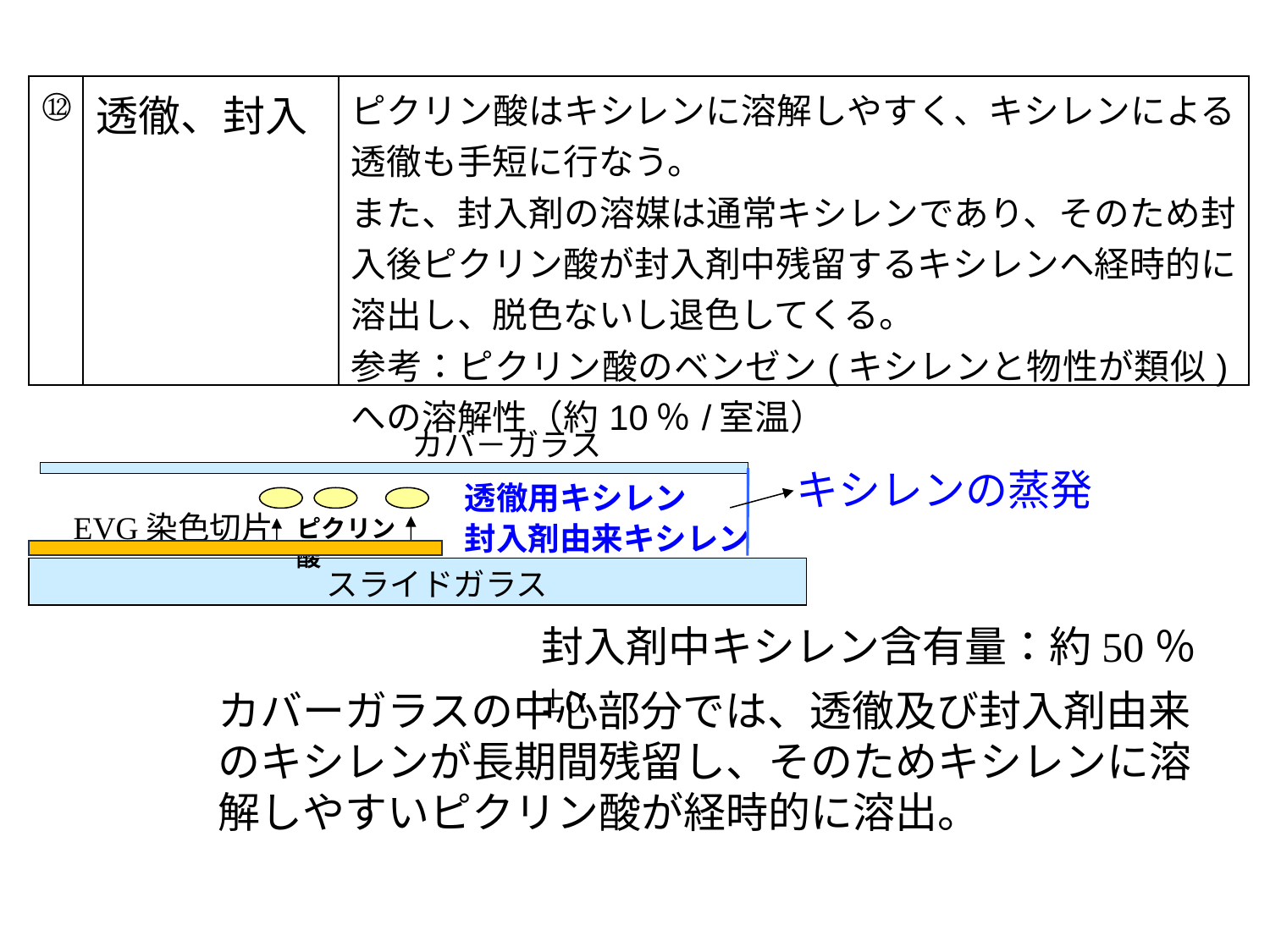

| ⑫ | 透徹、封入 | ピクリン酸はキシレンに溶解しやすく、キシレンによる透徹も手短に行なう。 また、封入剤の溶媒は通常キシレンであり、そのため封入後ピクリン酸が封入剤中残留するキシレンヘ経時的に溶出し、脱色ないし退色してくる。 参考：ピクリン酸のベンゼン(キシレンと物性が類似)への溶解性（約10％/室温） |
| --- | --- | --- |
カバ－ガラス
キシレンの蒸発

透徹用キシレン

　EVG染色切片
ピクリン酸
封入剤由来キシレン

スライドガラス
封入剤中キシレン含有量：約50％±α
カバーガラスの中心部分では、透徹及び封入剤由来のキシレンが長期間残留し、そのためキシレンに溶解しやすいピクリン酸が経時的に溶出。